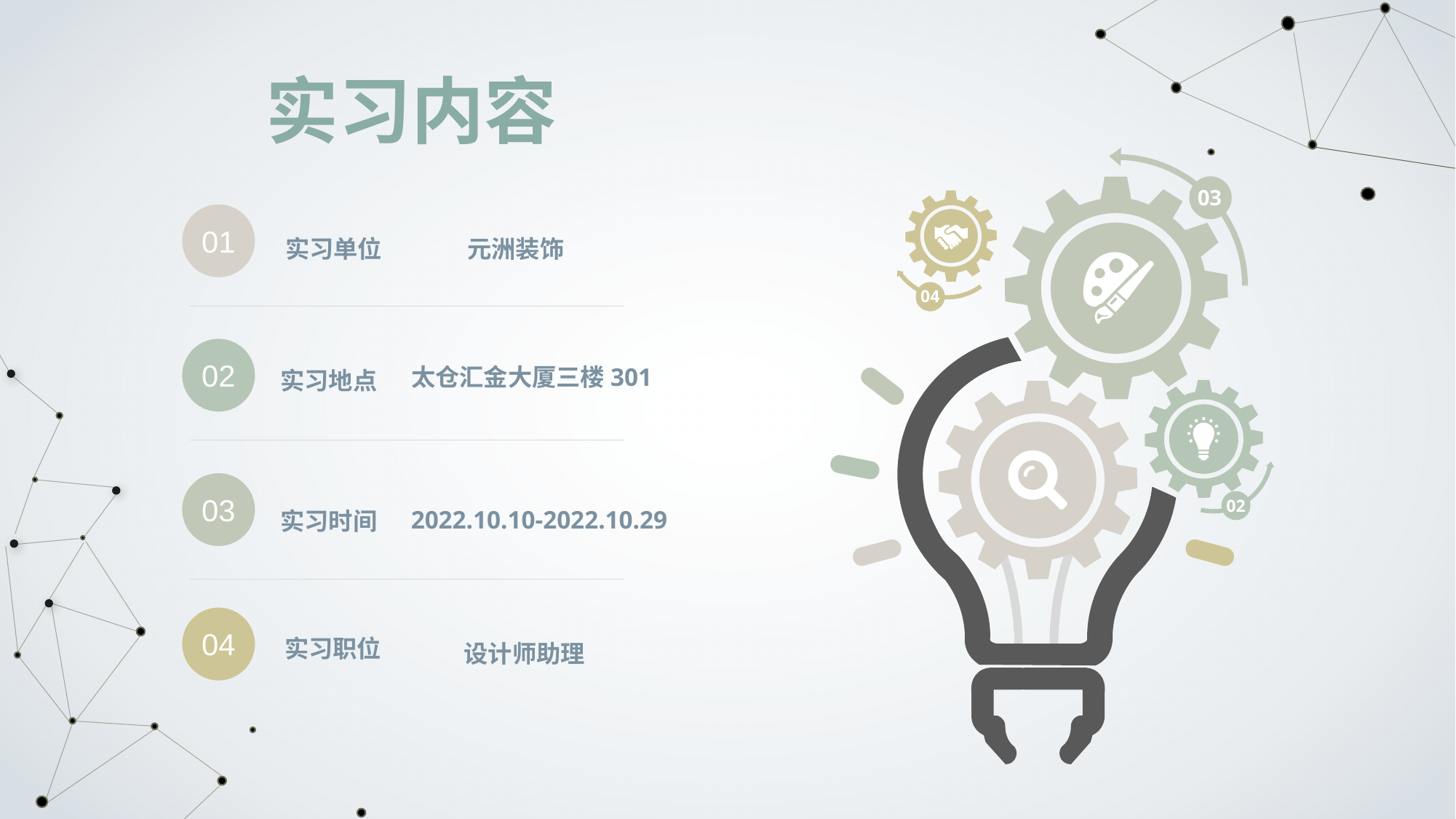

实习内容

03

04

02

01
元洲装饰
实习单位

02
太仓汇金大厦三楼301
实习地点

03

2022.10.10-2022.10.29
实习时间

04
实习职位

设计师助理